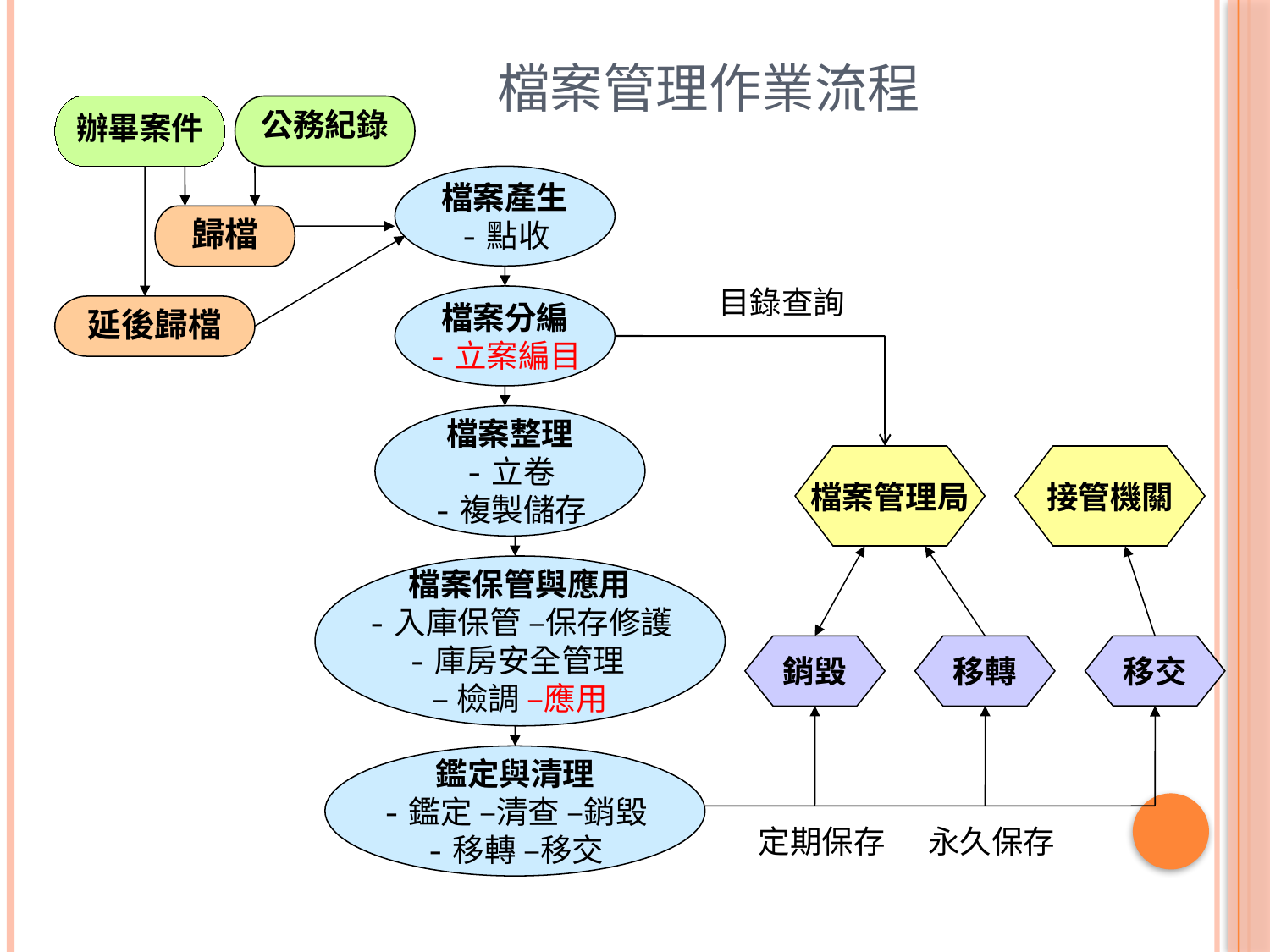

# 檔案管理作業流程
辦畢案件
公務紀錄

檔案產生
-點收
歸檔

目錄查詢
檔案分編
-立案編目
延後歸檔

檔案整理
-立卷
-複製儲存

接管機關
檔案管理局

檔案保管與應用
-入庫保管 –保存修護
-庫房安全管理
–檢調 –應用
移交
銷毀
移轉

鑑定與清理
-鑑定 –清查 –銷毀
-移轉 –移交

定期保存
永久保存